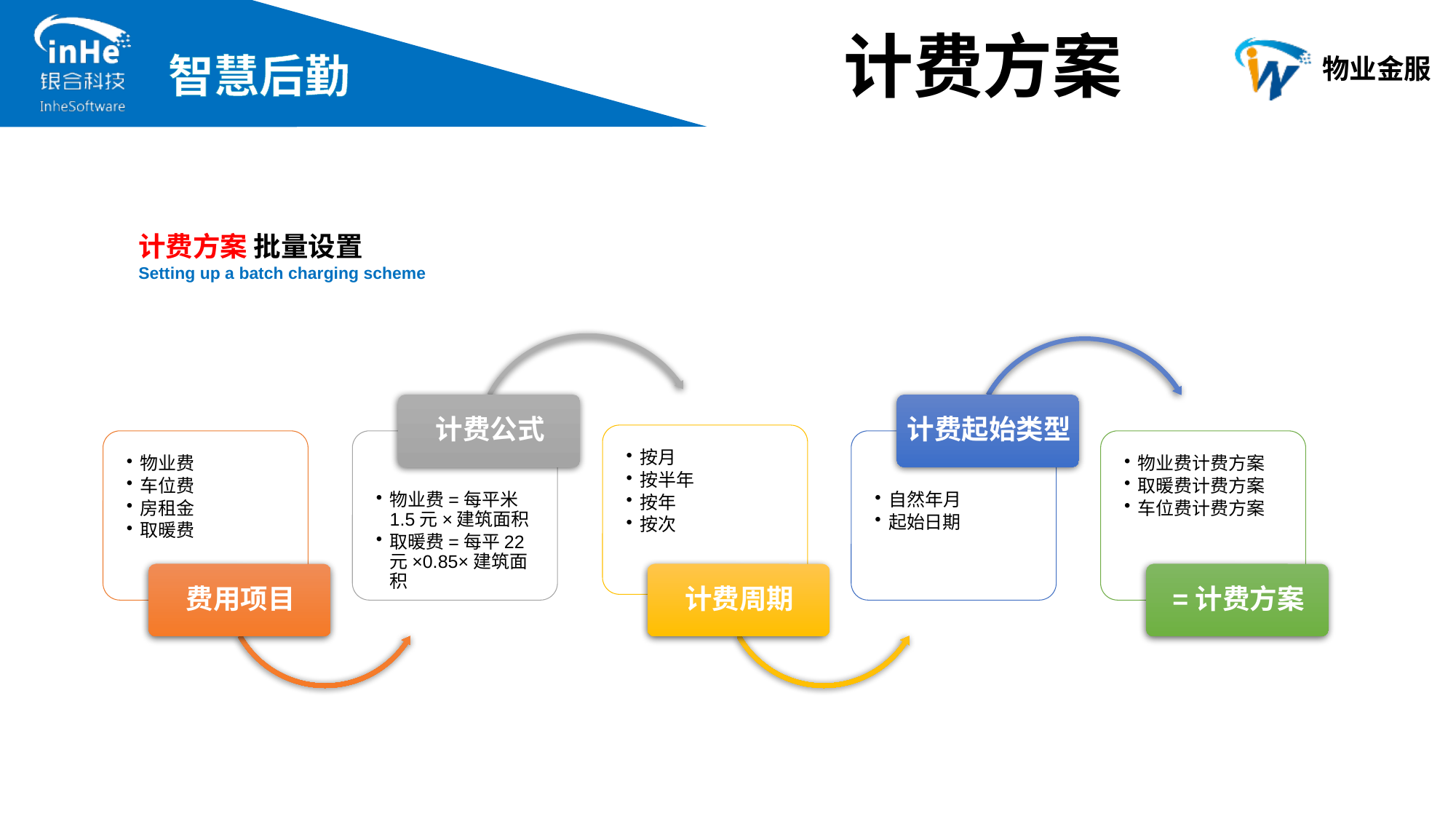

计费方案
物业费
车位费
房租金
取暖费
费用项目
物业费=每平米1.5元×建筑面积
取暖费=每平22元×0.85×建筑面积
计费公式
按月
按半年
按年
按次
计费周期
自然年月
起始日期
计费起始类型
物业费计费方案
取暖费计费方案
车位费计费方案
=计费方案
计费方案 批量设置
Setting up a batch charging scheme